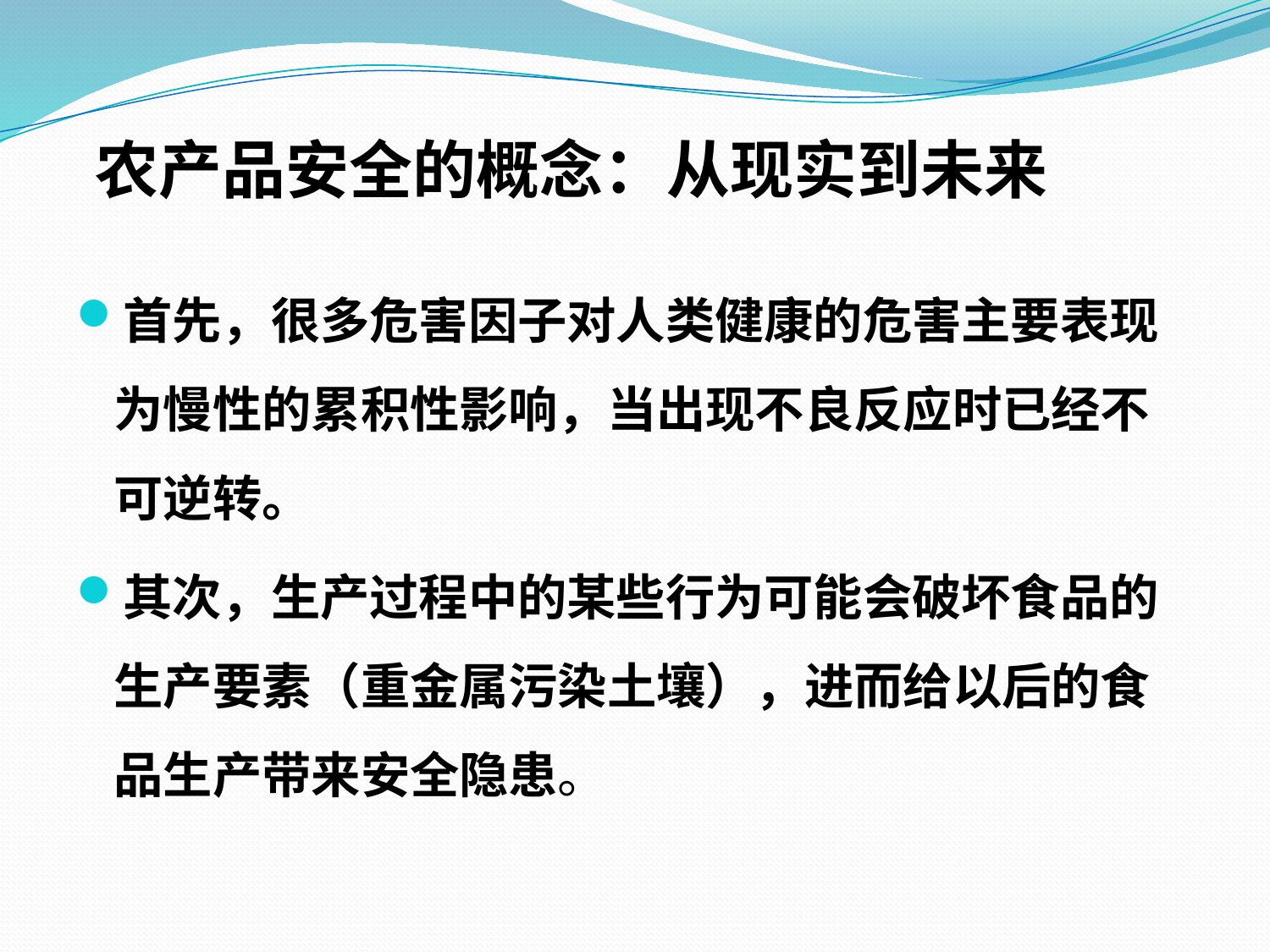

# 农产品安全的概念：从现实到未来
首先，很多危害因子对人类健康的危害主要表现为慢性的累积性影响，当出现不良反应时已经不可逆转。
其次，生产过程中的某些行为可能会破坏食品的生产要素（重金属污染土壤），进而给以后的食品生产带来安全隐患。